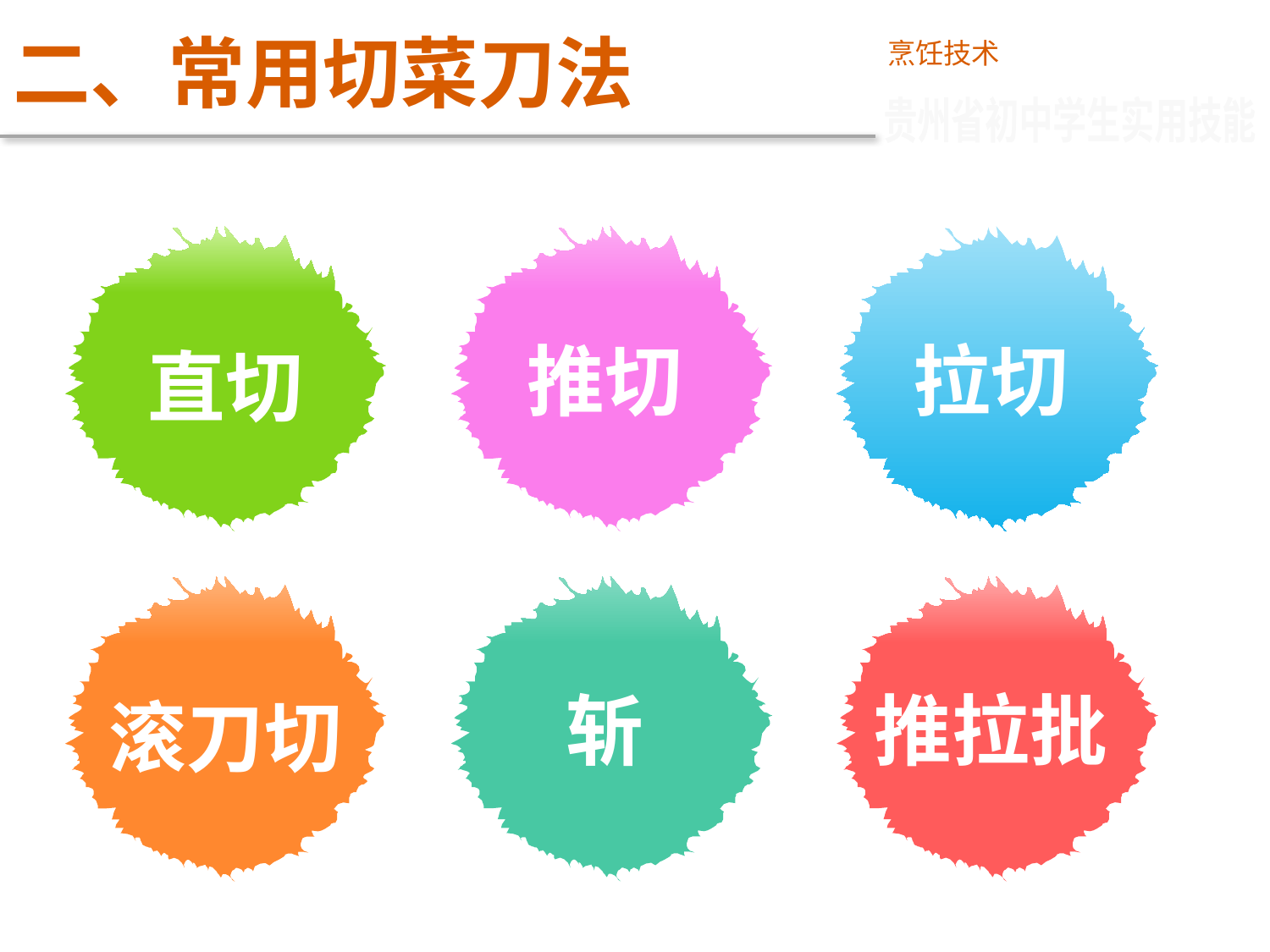

# 二、常用切菜刀法
烹饪技术
贵州省初中学生实用技能

直切

推切

拉切

滚刀切

斩

推拉批